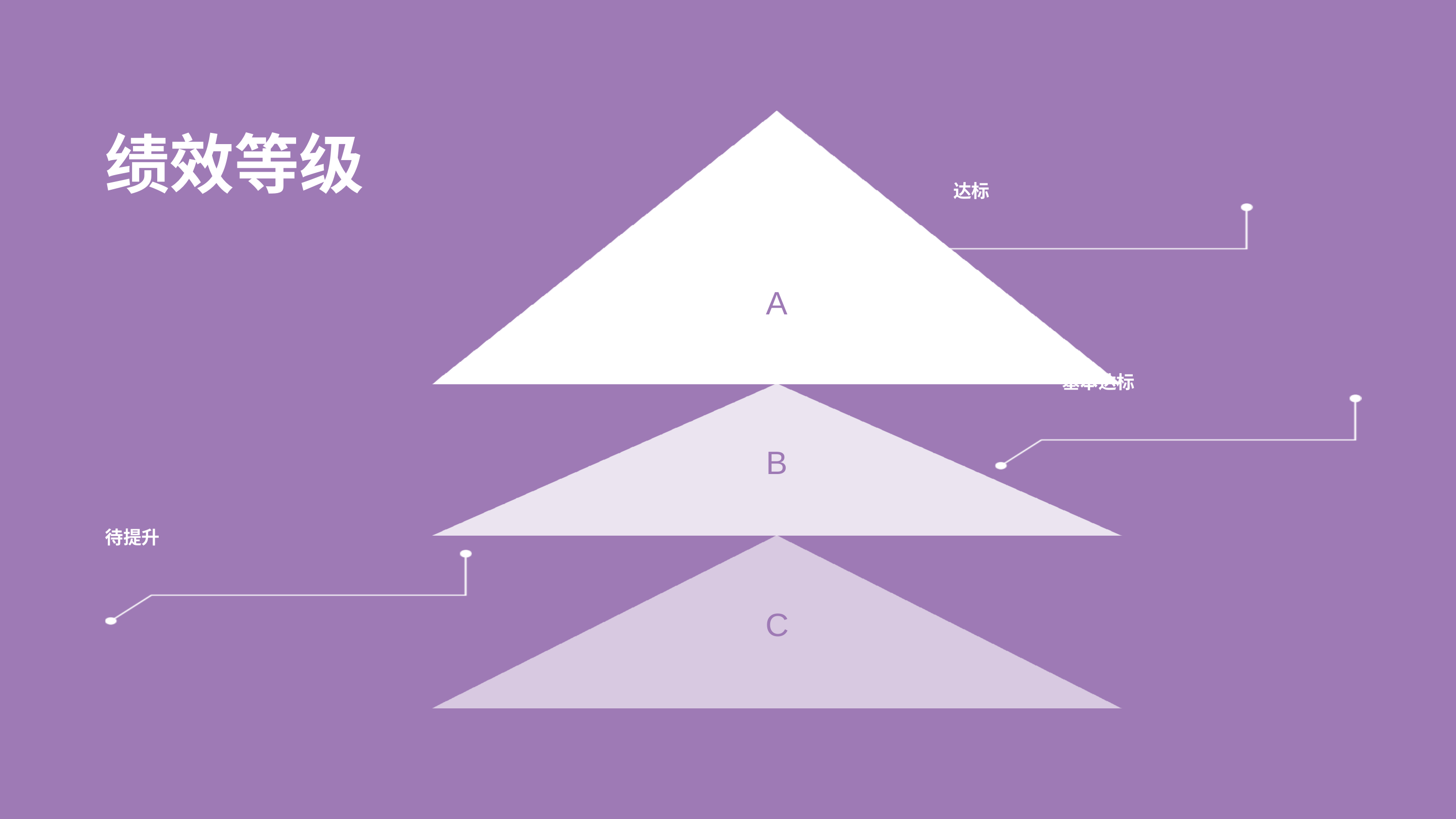

绩效等级

A

B

C
达标

基本达标

待提升